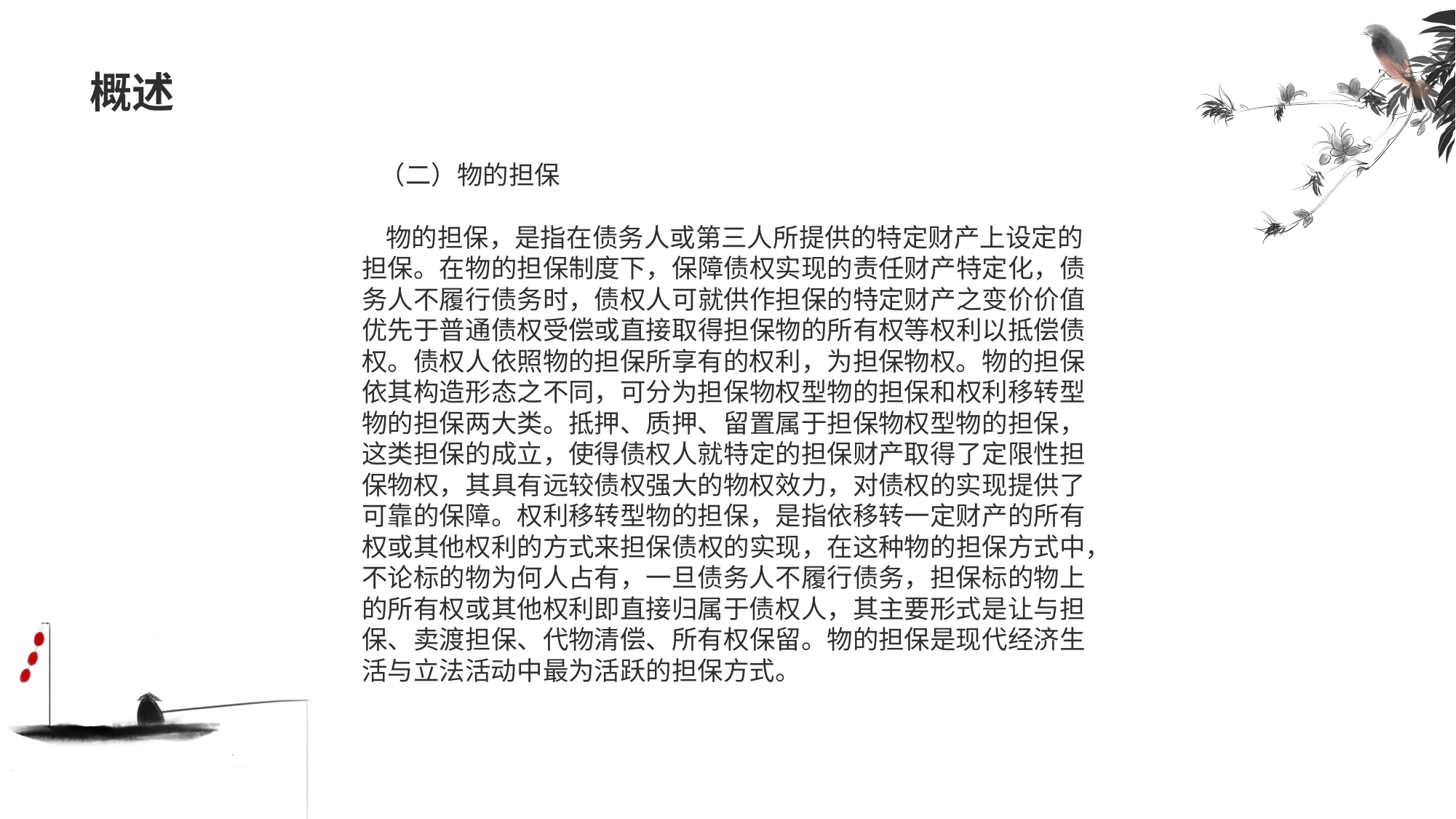

# 概述

  （二）物的担保

   物的担保，是指在债务人或第三人所提供的特定财产上设定的担保。在物的担保制度下，保障债权实现的责任财产特定化，债务人不履行债务时，债权人可就供作担保的特定财产之变价价值优先于普通债权受偿或直接取得担保物的所有权等权利以抵偿债权。债权人依照物的担保所享有的权利，为担保物权。物的担保依其构造形态之不同，可分为担保物权型物的担保和权利移转型物的担保两大类。抵押、质押、留置属于担保物权型物的担保，这类担保的成立，使得债权人就特定的担保财产取得了定限性担保物权，其具有远较债权强大的物权效力，对债权的实现提供了可靠的保障。权利移转型物的担保，是指依移转一定财产的所有权或其他权利的方式来担保债权的实现，在这种物的担保方式中，不论标的物为何人占有，一旦债务人不履行债务，担保标的物上的所有权或其他权利即直接归属于债权人，其主要形式是让与担保、卖渡担保、代物清偿、所有权保留。物的担保是现代经济生活与立法活动中最为活跃的担保方式。
6